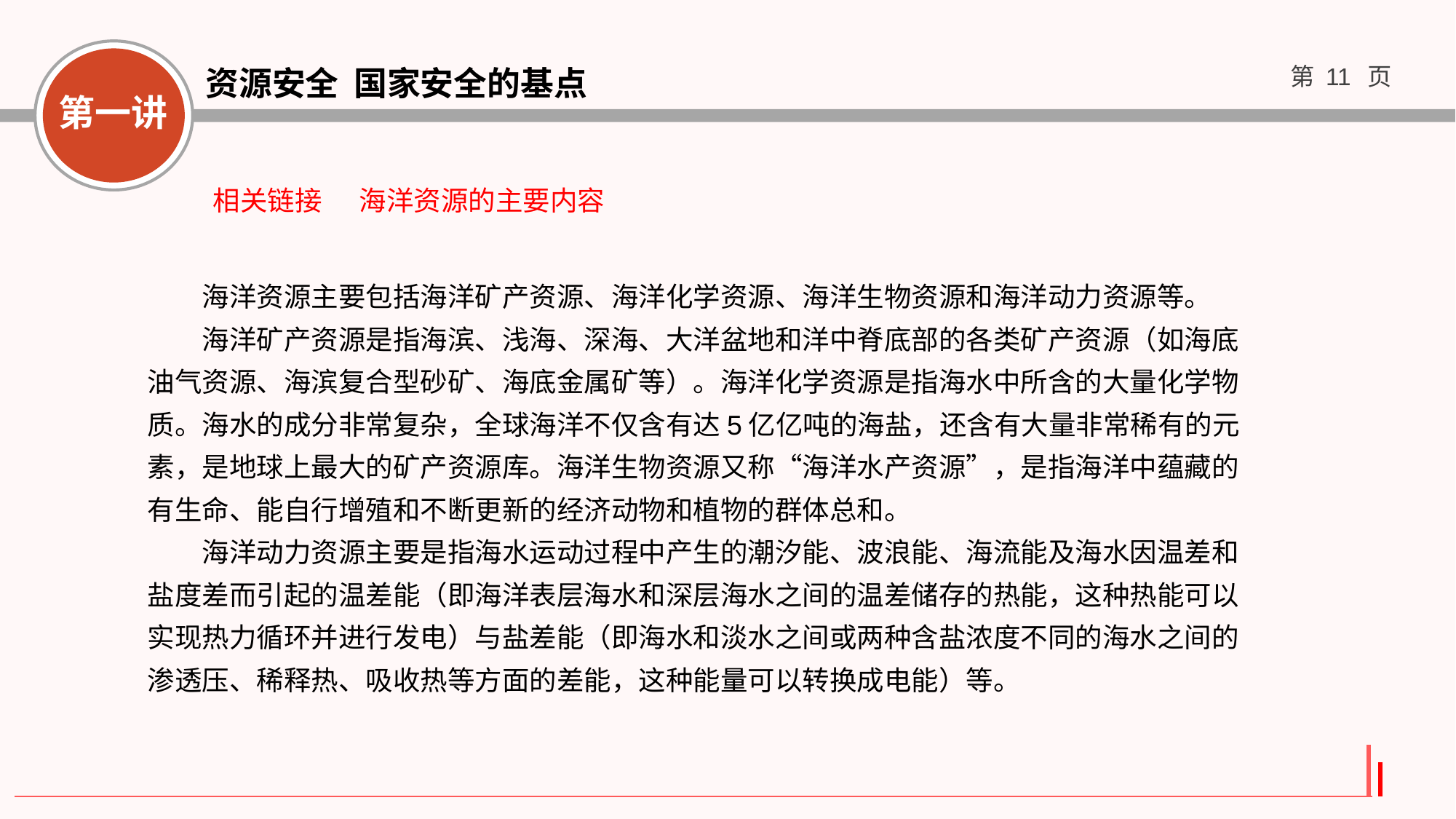

相关链接      海洋资源的主要内容
海洋资源主要包括海洋矿产资源、海洋化学资源、海洋生物资源和海洋动力资源等。
海洋矿产资源是指海滨、浅海、深海、大洋盆地和洋中脊底部的各类矿产资源（如海底油气资源、海滨复合型砂矿、海底金属矿等）。海洋化学资源是指海水中所含的大量化学物质。海水的成分非常复杂，全球海洋不仅含有达5亿亿吨的海盐，还含有大量非常稀有的元素，是地球上最大的矿产资源库。海洋生物资源又称“海洋水产资源”，是指海洋中蕴藏的有生命、能自行增殖和不断更新的经济动物和植物的群体总和。
海洋动力资源主要是指海水运动过程中产生的潮汐能、波浪能、海流能及海水因温差和盐度差而引起的温差能（即海洋表层海水和深层海水之间的温差储存的热能，这种热能可以实现热力循环并进行发电）与盐差能（即海水和淡水之间或两种含盐浓度不同的海水之间的渗透压、稀释热、吸收热等方面的差能，这种能量可以转换成电能）等。